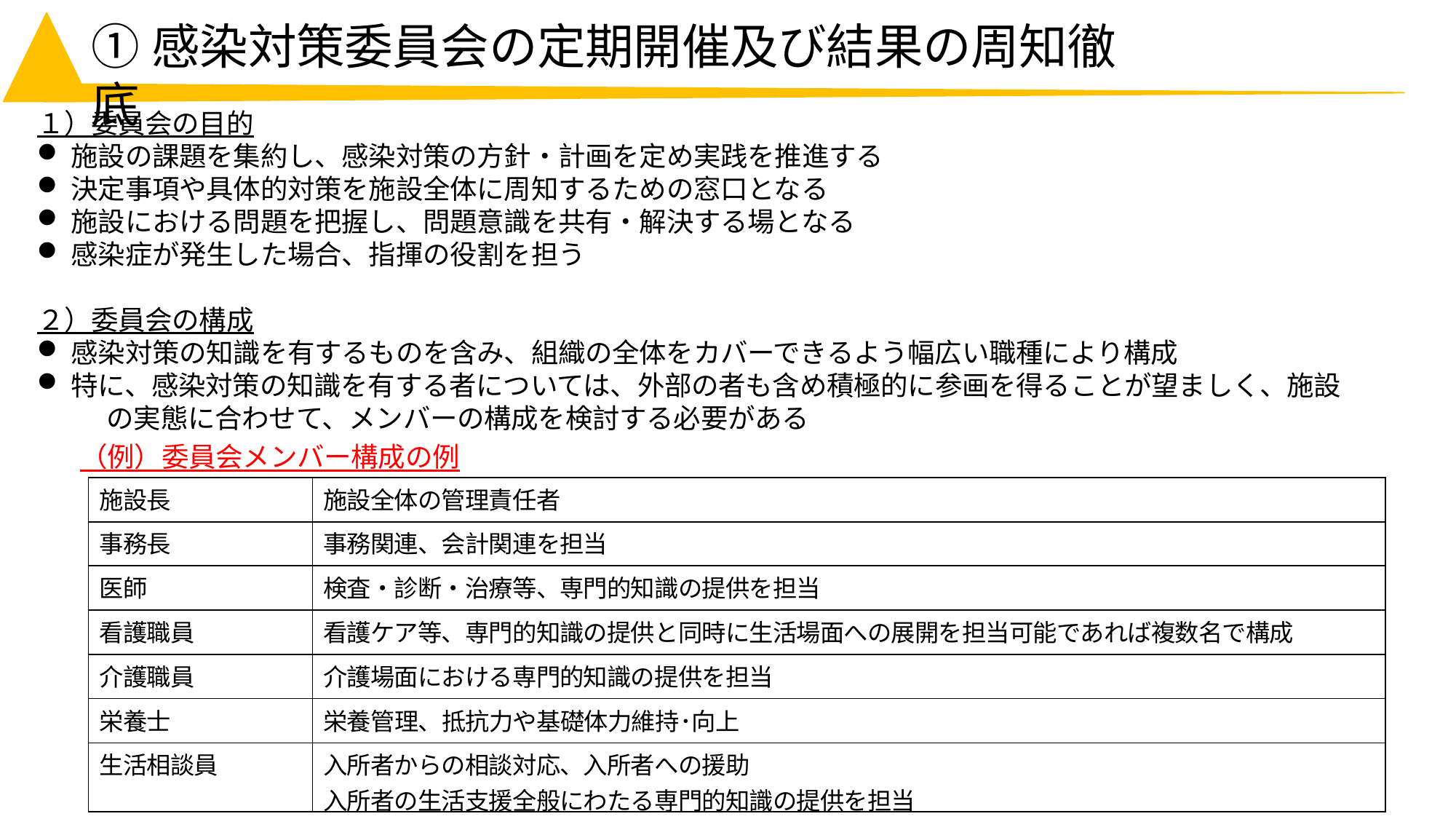

# ①感染対策委員会の定期開催及び結果の周知徹底
１）委員会の目的
施設の課題を集約し、感染対策の方針・計画を定め実践を推進する
決定事項や具体的対策を施設全体に周知するための窓口となる
施設における問題を把握し、問題意識を共有・解決する場となる
感染症が発生した場合、指揮の役割を担う
２）委員会の構成
感染対策の知識を有するものを含み、組織の全体をカバーできるよう幅広い職種により構成
特に、感染対策の知識を有する者については、外部の者も含め積極的に参画を得ることが望ましく、施設	の実態に合わせて、メンバーの構成を検討する必要がある
（例）委員会メンバー構成の例
| 施設長 | 施設全体の管理責任者 |
| --- | --- |
| 事務長 | 事務関連、会計関連を担当 |
| 医師 | 検査・診断・治療等、専門的知識の提供を担当 |
| 看護職員 | 看護ケア等、専門的知識の提供と同時に生活場面への展開を担当可能であれば複数名で構成 |
| 介護職員 | 介護場面における専門的知識の提供を担当 |
| 栄養士 | 栄養管理、抵抗力や基礎体力維持･向上 |
| 生活相談員 | 入所者からの相談対応、入所者への援助 入所者の生活支援全般にわたる専門的知識の提供を担当 |